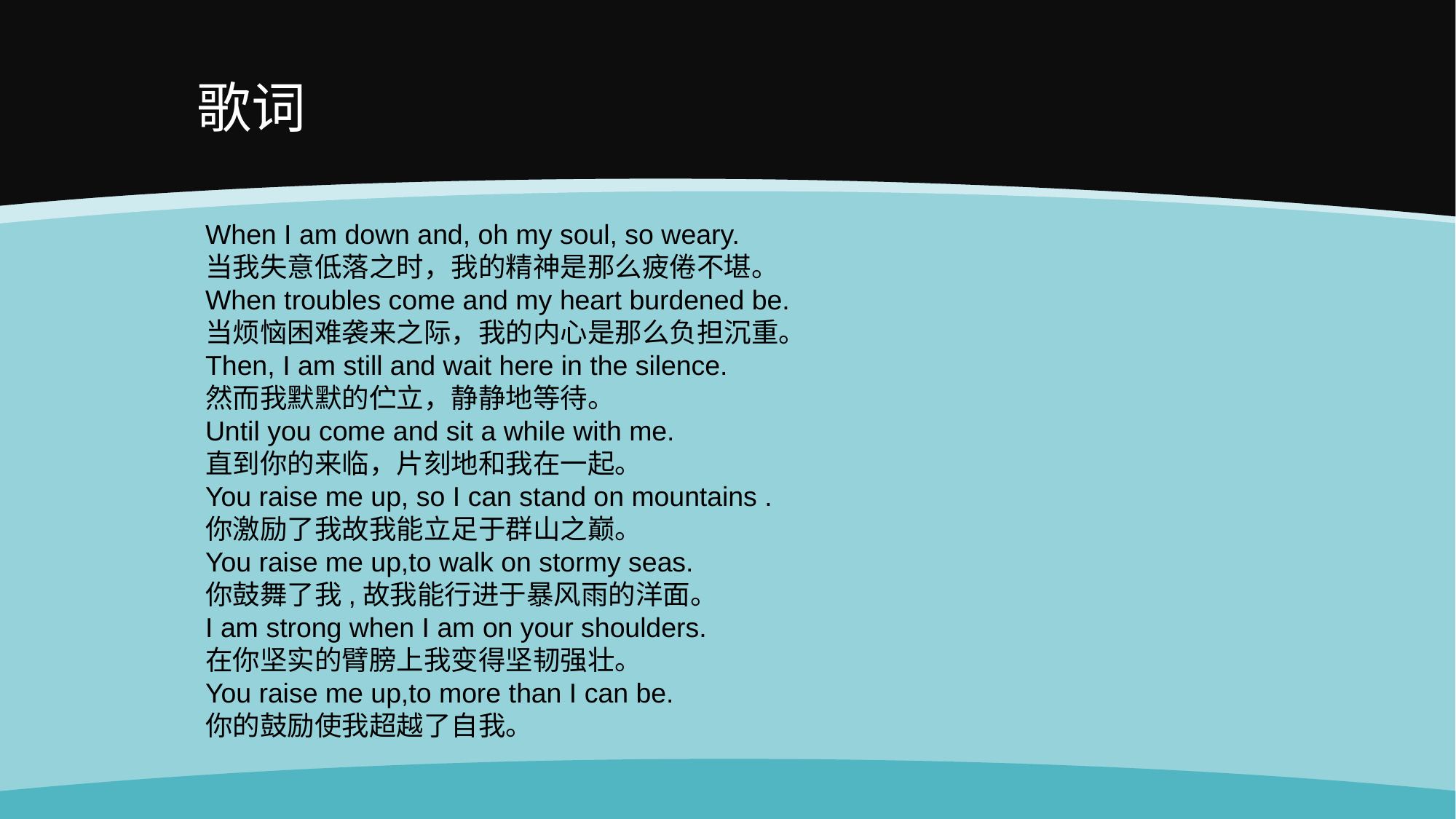

# 歌词
When I am down and, oh my soul, so weary.
当我失意低落之时，我的精神是那么疲倦不堪。
When troubles come and my heart burdened be.
当烦恼困难袭来之际，我的内心是那么负担沉重。
Then, I am still and wait here in the silence.
然而我默默的伫立，静静地等待。
Until you come and sit a while with me.
直到你的来临，片刻地和我在一起。
You raise me up, so I can stand on mountains .
你激励了我故我能立足于群山之巅。
You raise me up,to walk on stormy seas.
你鼓舞了我,故我能行进于暴风雨的洋面。
I am strong when I am on your shoulders.
在你坚实的臂膀上我变得坚韧强壮。
You raise me up,to more than I can be.
你的鼓励使我超越了自我。